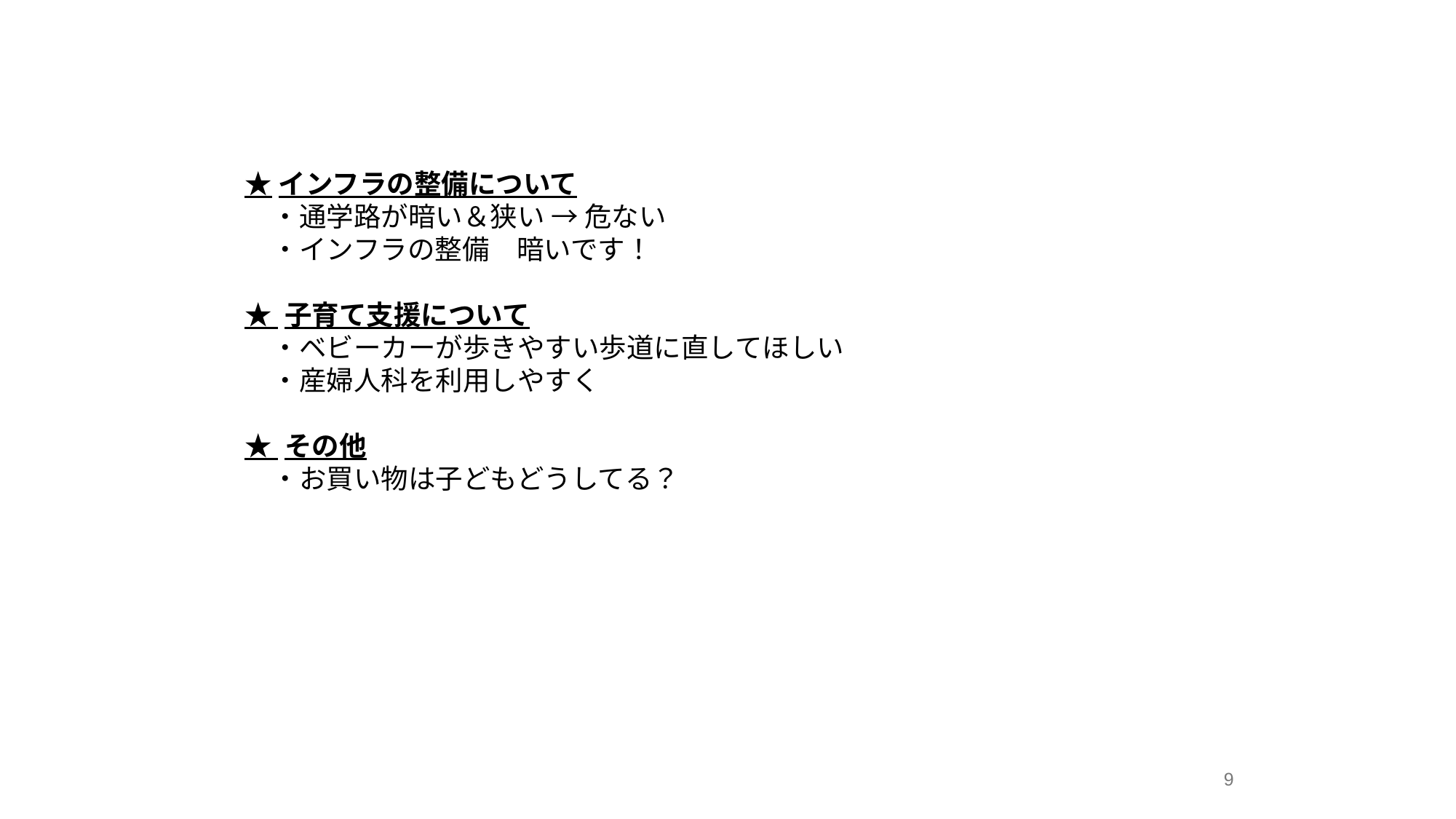

★インフラの整備について
　・通学路が暗い＆狭い → 危ない
　・インフラの整備　暗いです！

★ 子育て支援について
　・ベビーカーが歩きやすい歩道に直してほしい
　・産婦人科を利用しやすく

★ その他
　・お買い物は子どもどうしてる？
9